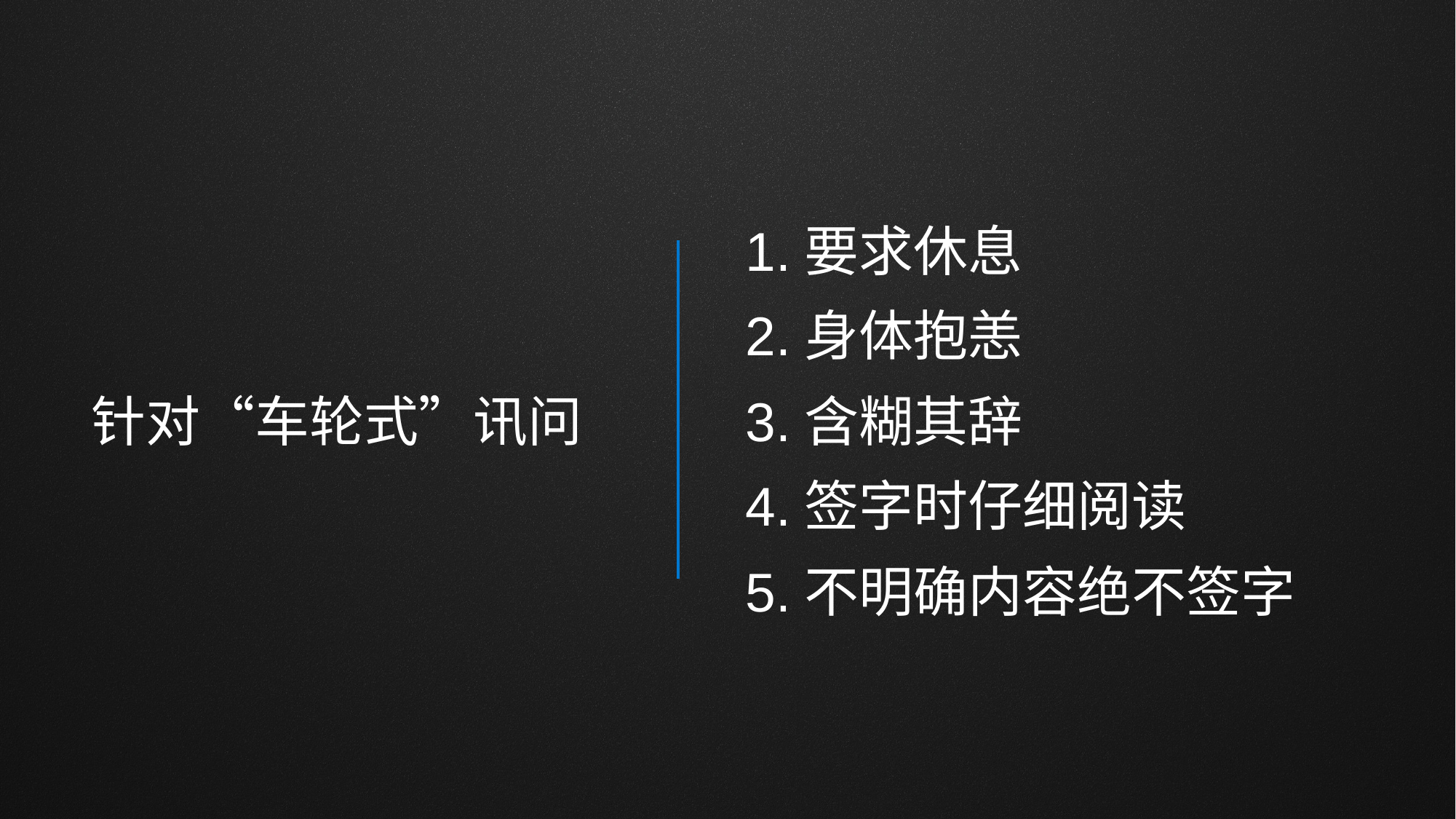

1.要求休息
2.身体抱恙
3.含糊其辞
4.签字时仔细阅读
5.不明确内容绝不签字

针对“车轮式”讯问